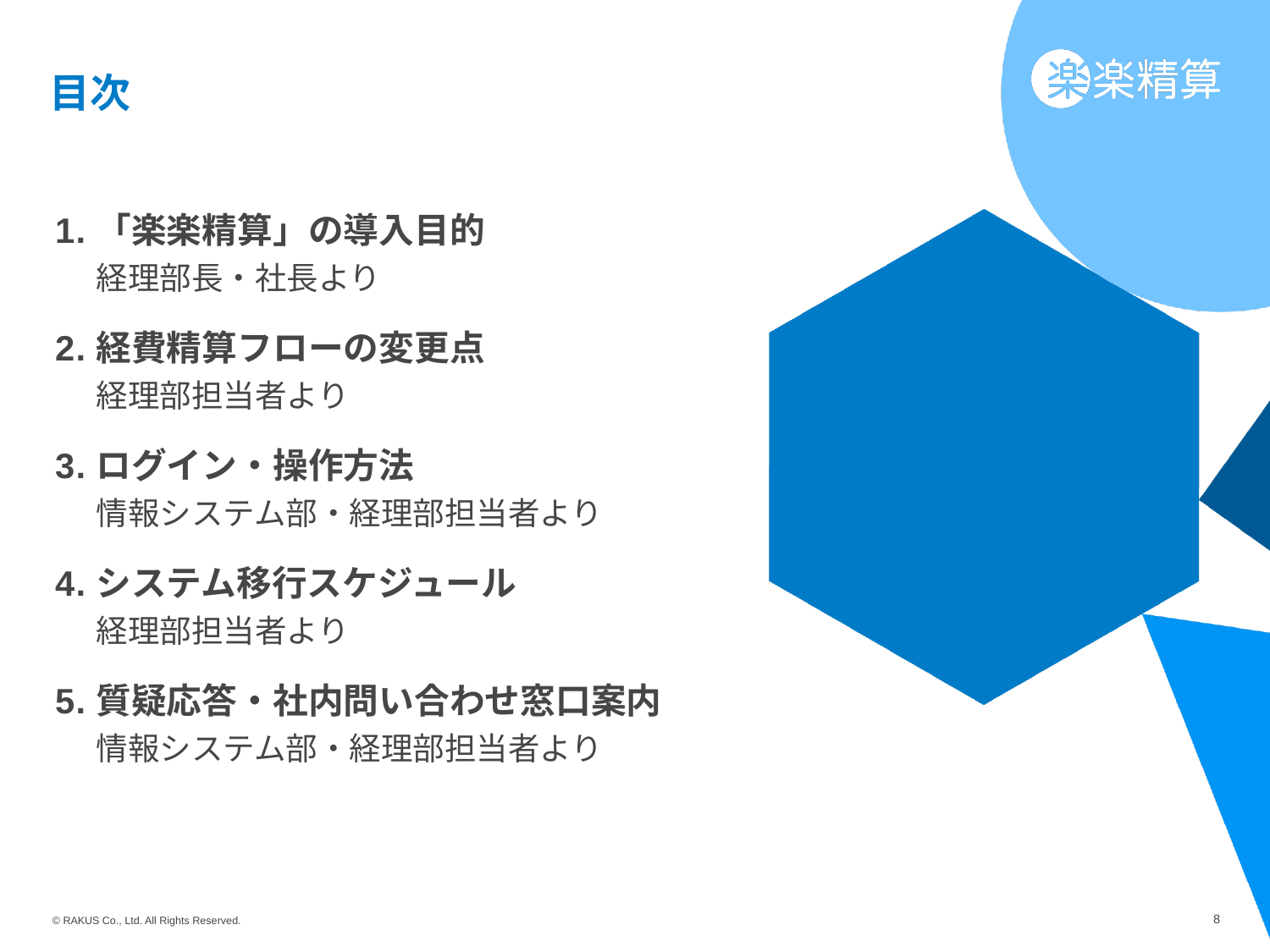

# 目次
「楽楽精算」の導入目的　
経理部長・社長より
経費精算フローの変更点
経理部担当者より
ログイン・操作方法
情報システム部・経理部担当者より
システム移行スケジュール
経理部担当者より
質疑応答・社内問い合わせ窓口案内
情報システム部・経理部担当者より
8